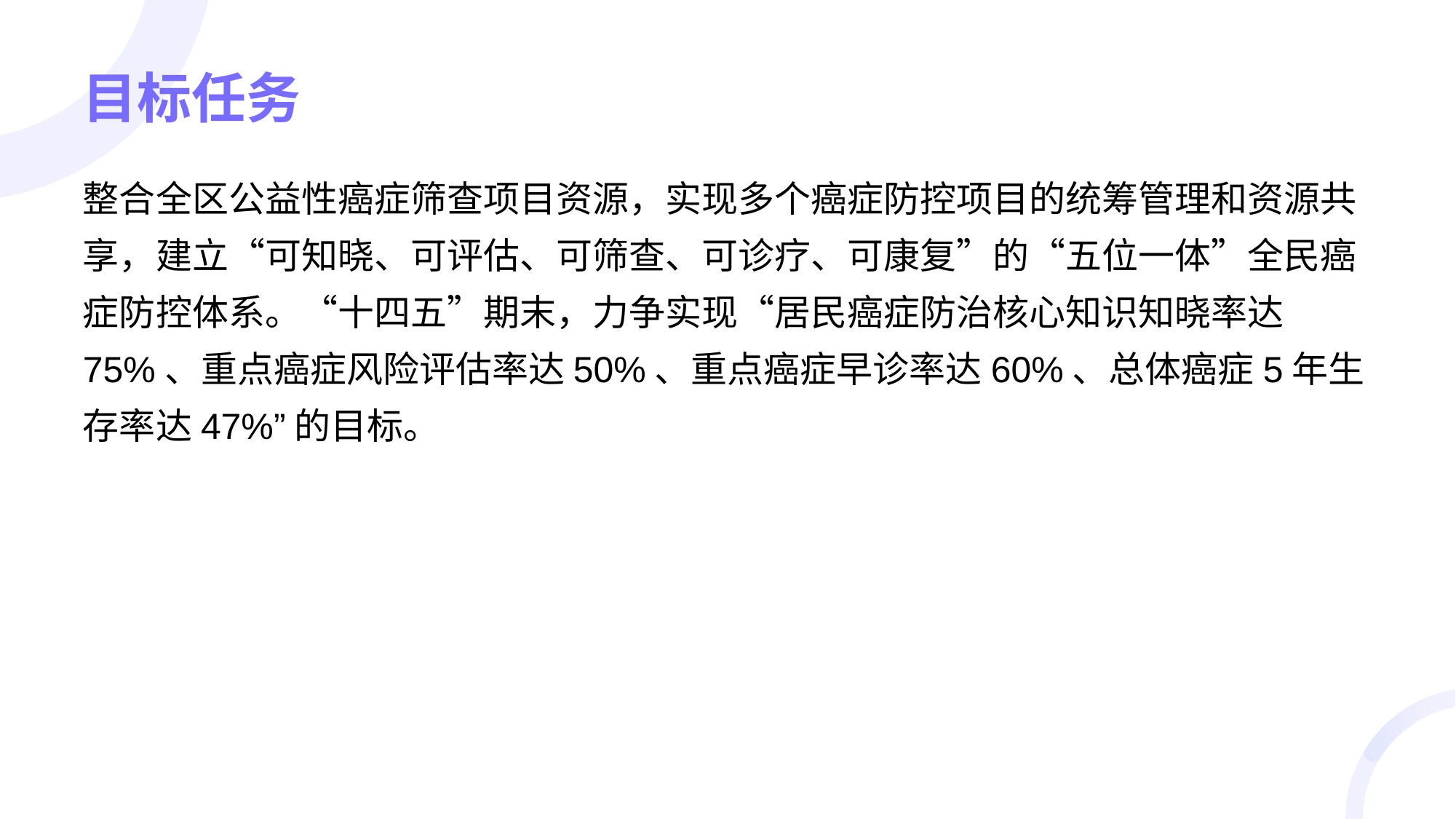

# 目标任务
整合全区公益性癌症筛查项目资源，实现多个癌症防控项目的统筹管理和资源共享，建立“可知晓、可评估、可筛查、可诊疗、可康复”的“五位一体”全民癌症防控体系。“十四五”期末，力争实现“居民癌症防治核心知识知晓率达75%、重点癌症风险评估率达50%、重点癌症早诊率达60%、总体癌症5年生存率达47%”的目标。